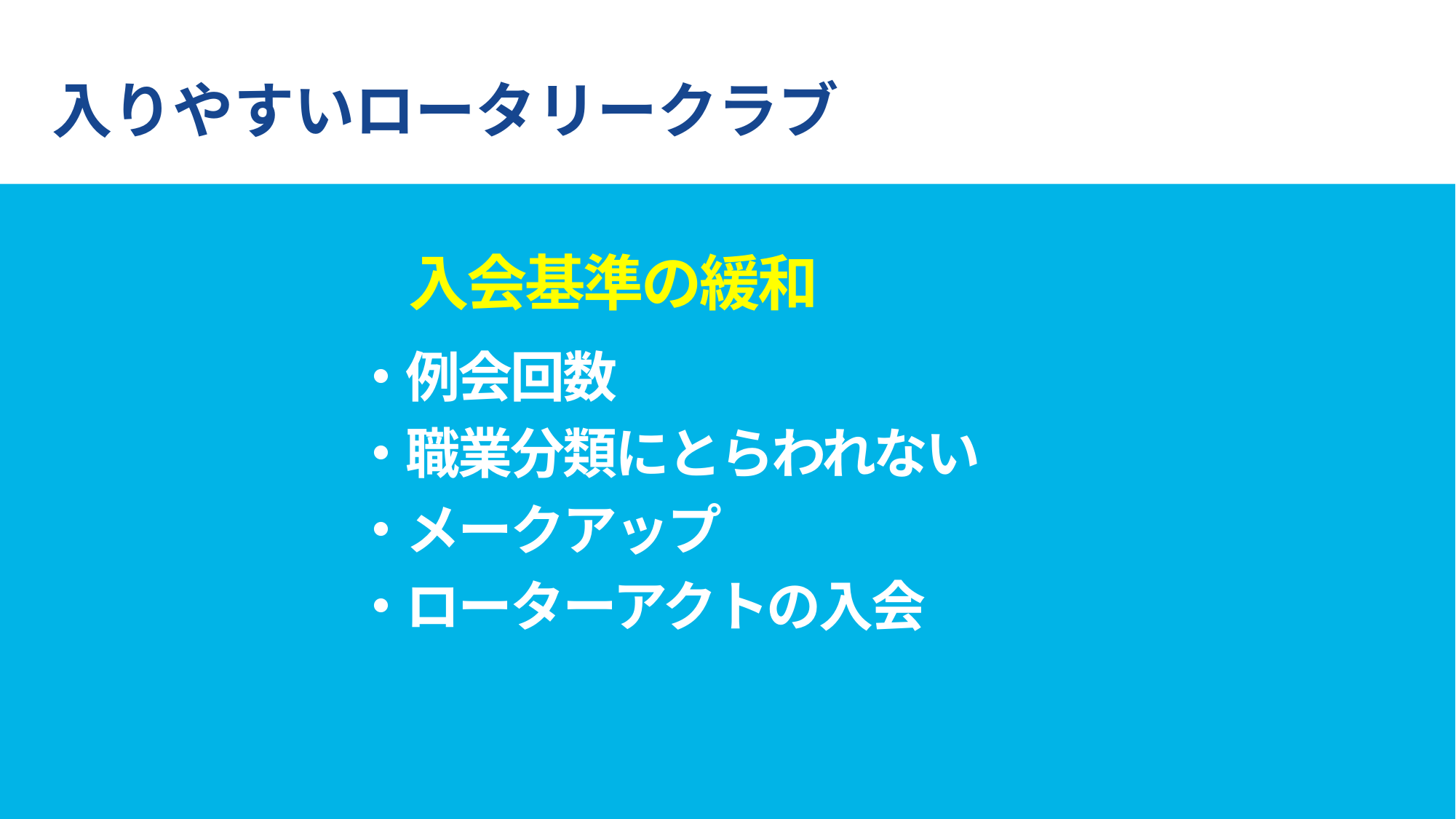

# 入りやすいロータリークラブ
入会基準の緩和
・例会回数
・職業分類にとらわれない
・メークアップ
・ローターアクトの入会